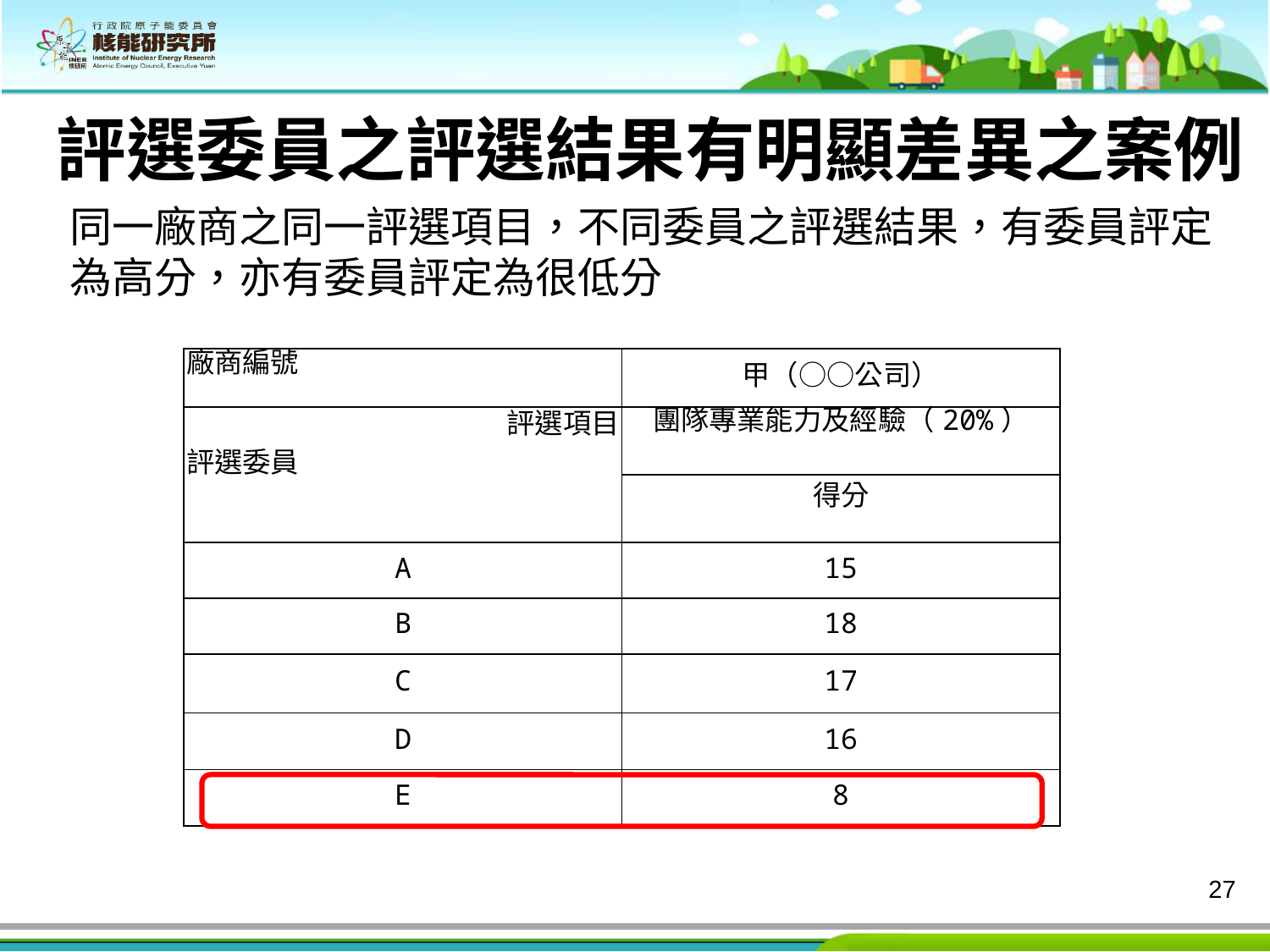

# 評選委員之評選結果有明顯差異之案例
同一廠商之同一評選項目，不同委員之評選結果，有委員評定為高分，亦有委員評定為很低分
| 廠商編號 | 甲（○○公司） |
| --- | --- |
| 評選項目 評選委員 | 團隊專業能力及經驗（20%） |
|  | 得分 |
| A | 15 |
| B | 18 |
| C | 17 |
| D | 16 |
| E | 8 |

27